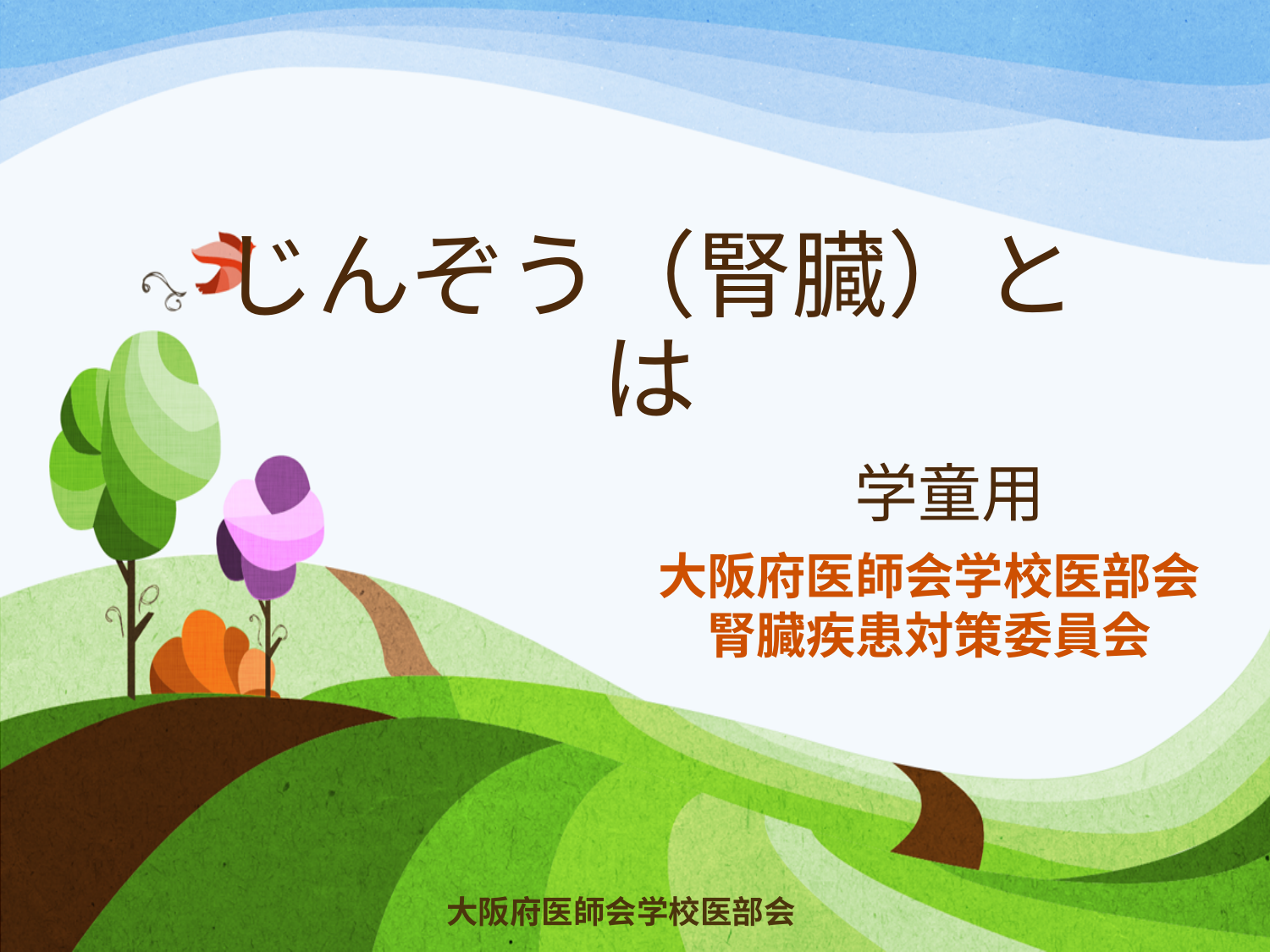

じんぞう（腎臓）とは
学童用
大阪府医師会学校医部会
腎臓疾患対策委員会
大阪府医師会学校医部会